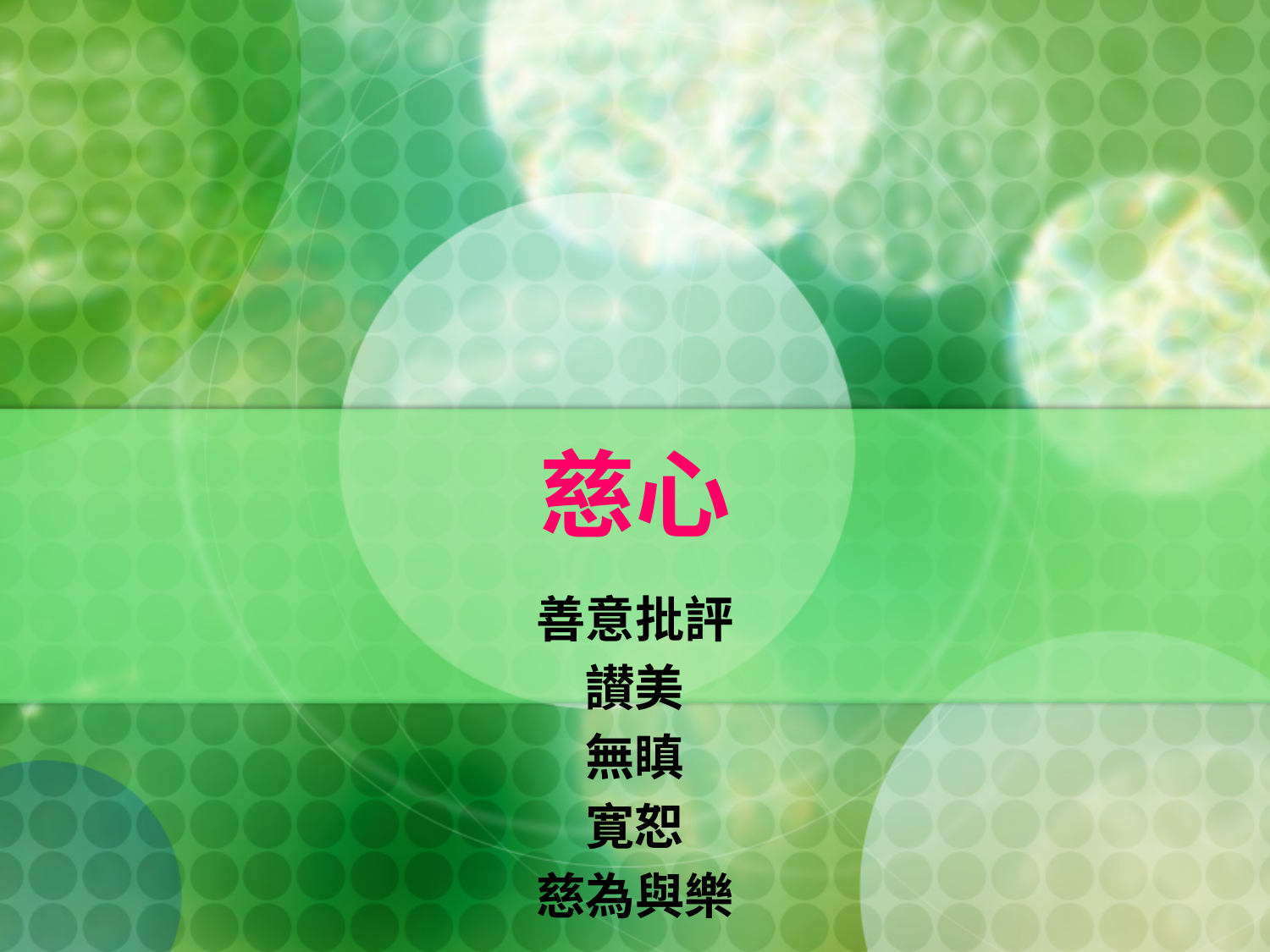

# 慈心
善意批評
讃美
無瞋
寛恕
慈為與樂